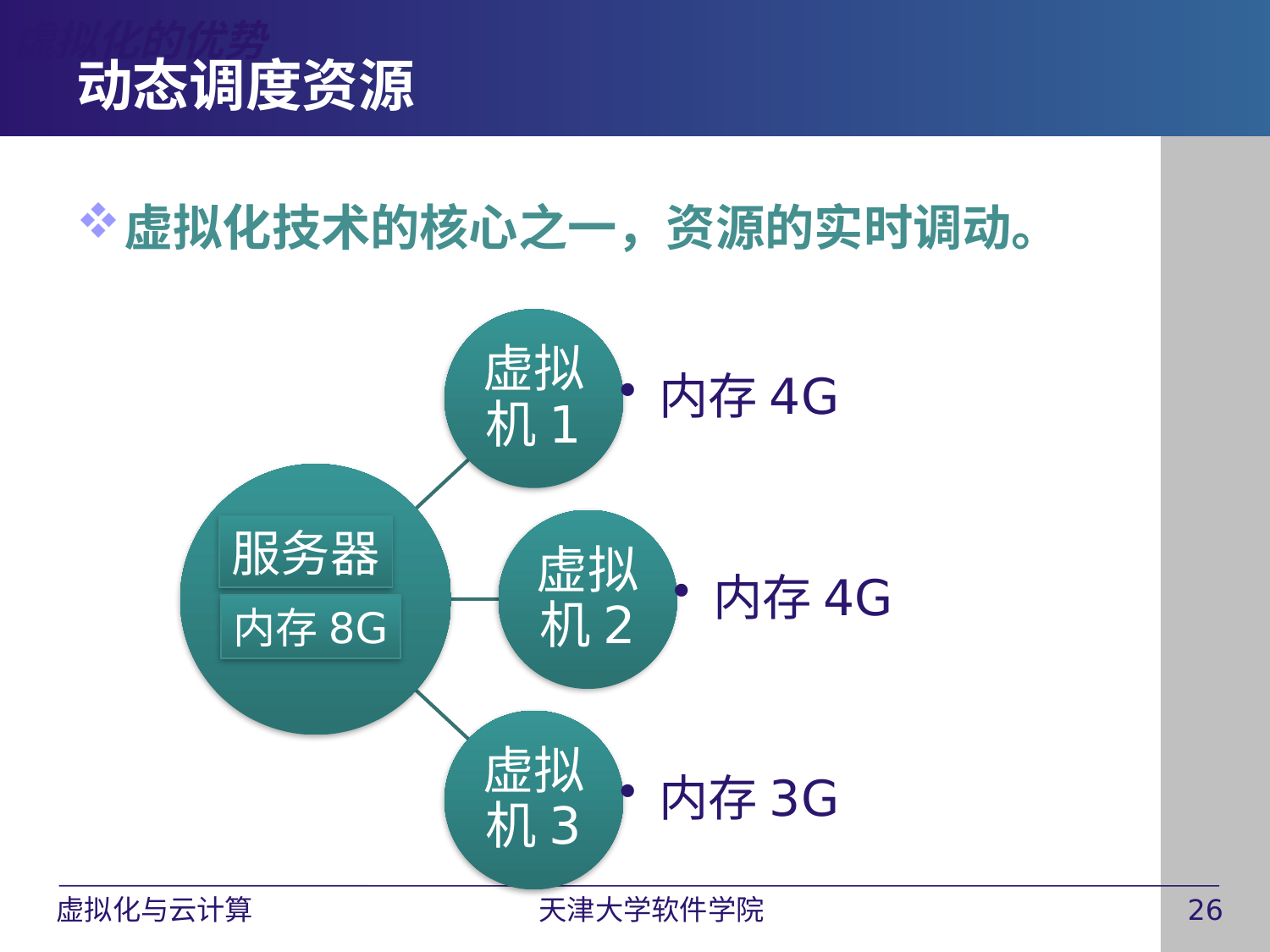

虚拟化的优势
# 动态调度资源
虚拟化技术的核心之一，资源的实时调动。
虚拟机1
内存4G
虚拟机2
内存4G
虚拟机3
内存3G
服务器
内存8G